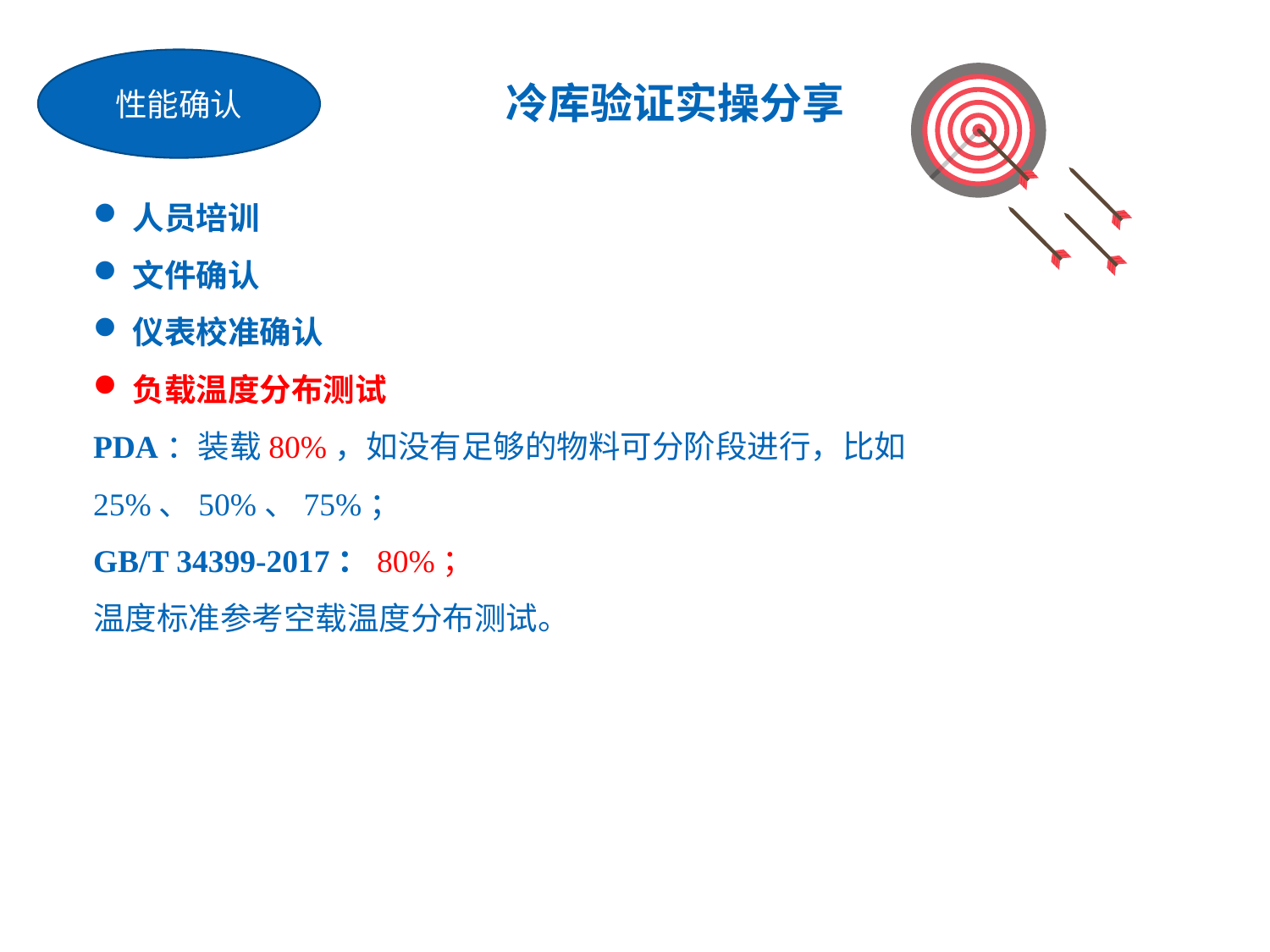

性能确认

冷库验证实操分享

人员培训
文件确认
仪表校准确认
负载温度分布测试
PDA：装载80%，如没有足够的物料可分阶段进行，比如25%、50%、75%；
GB/T 34399-2017：80%；
温度标准参考空载温度分布测试。